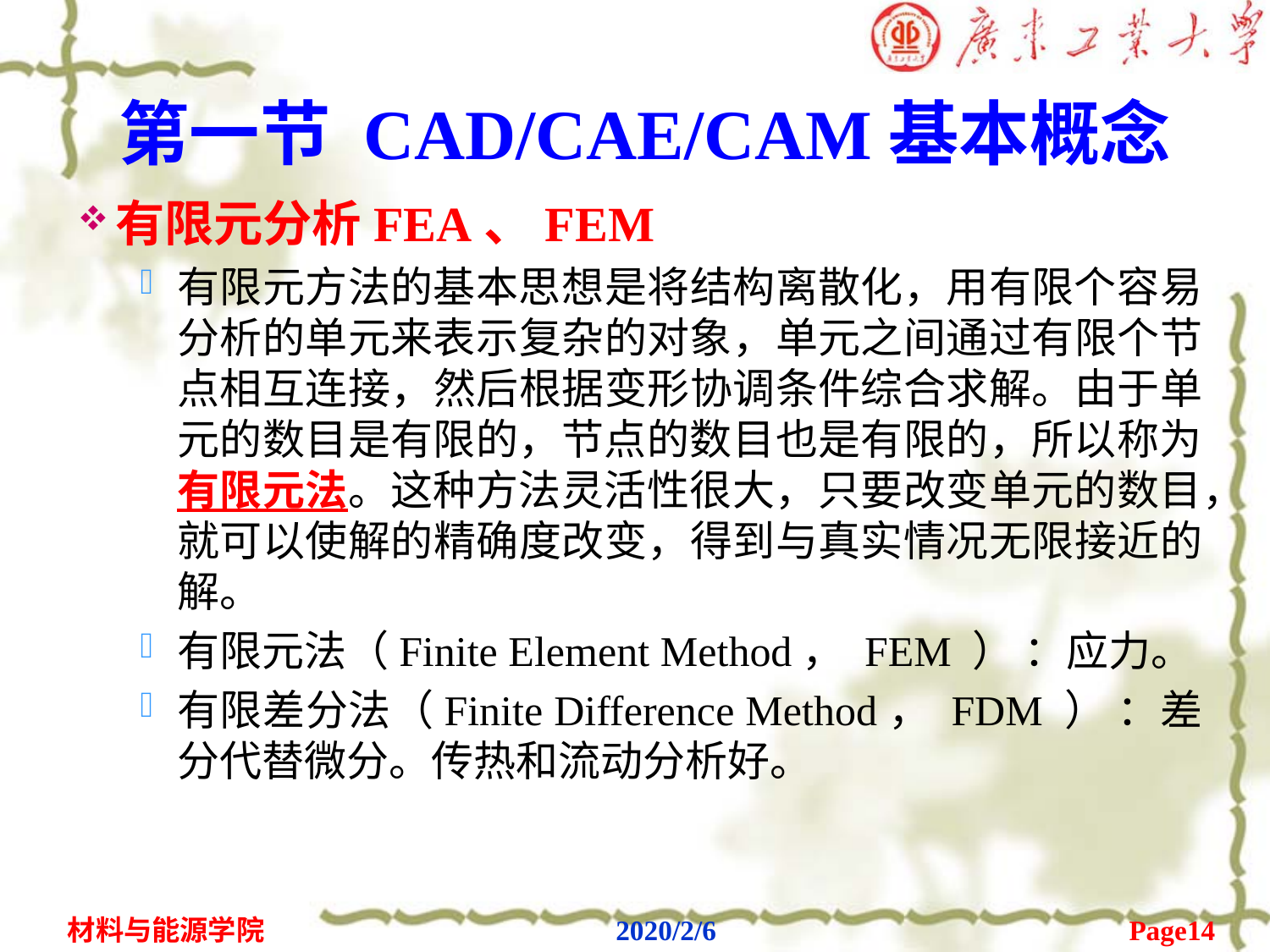

# 第一节 CAD/CAE/CAM基本概念
有限元分析FEA、FEM
有限元方法的基本思想是将结构离散化，用有限个容易分析的单元来表示复杂的对象，单元之间通过有限个节点相互连接，然后根据变形协调条件综合求解。由于单元的数目是有限的，节点的数目也是有限的，所以称为有限元法。这种方法灵活性很大，只要改变单元的数目，就可以使解的精确度改变，得到与真实情况无限接近的解。
有限元法（Finite Element Method， FEM ） ：应力。
有限差分法（Finite Difference Method， FDM ） ：差分代替微分。传热和流动分析好。
Page14
材料与能源学院
2020/2/6